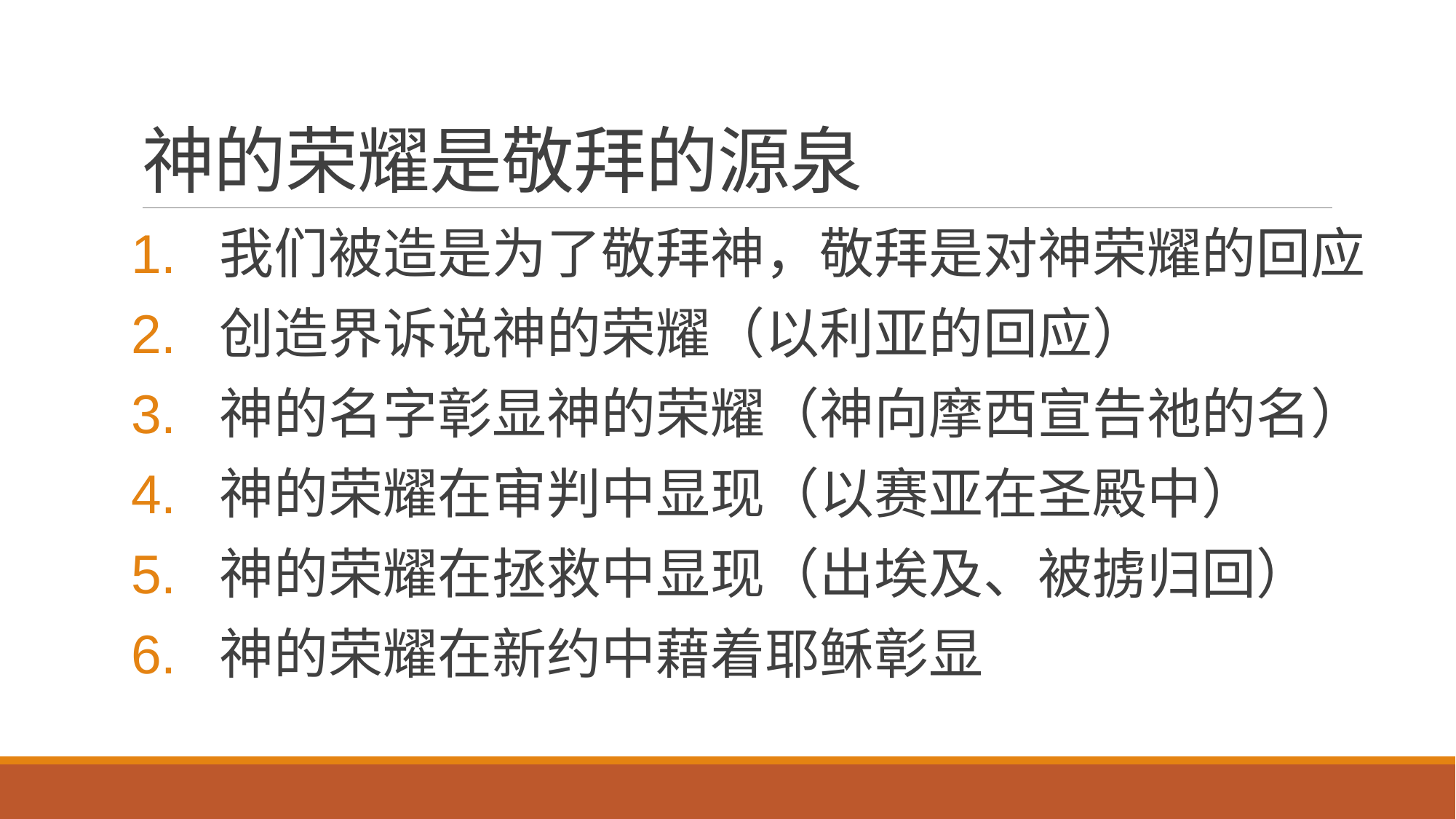

# 神的荣耀是敬拜的源泉
我们被造是为了敬拜神，敬拜是对神荣耀的回应
创造界诉说神的荣耀（以利亚的回应）
神的名字彰显神的荣耀（神向摩西宣告祂的名）
神的荣耀在审判中显现（以赛亚在圣殿中）
神的荣耀在拯救中显现（出埃及、被掳归回）
神的荣耀在新约中藉着耶稣彰显